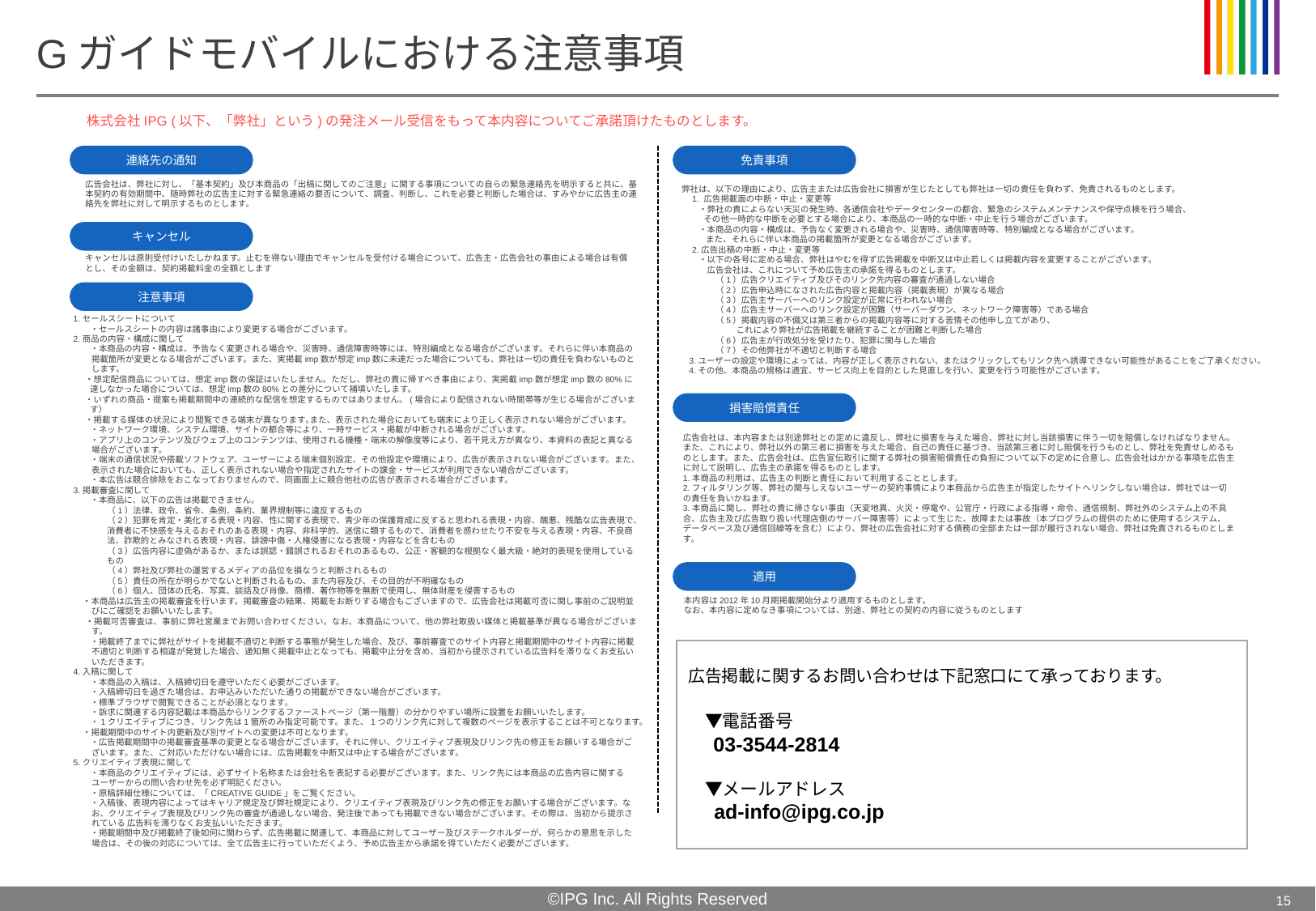

# Gガイドモバイルにおける注意事項
株式会社IPG (以下、「弊社」という)の発注メール受信をもって本内容についてご承諾頂けたものとします。
連絡先の通知
免責事項
広告会社は、弊社に対し、「基本契約」及び本商品の「出稿に関してのご注意」に関する事項についての自らの緊急連絡先を明示すると共に、基本契約の有効期間中、随時弊社の広告主に対する緊急連絡の要否について、調査、判断し、これを必要と判断した場合は、すみやかに広告主の連絡先を弊社に対して明示するものとします。
弊社は、以下の理由により、広告主または広告会社に損害が生じたとしても弊社は一切の責任を負わず、免責されるものとします。
　1. 広告掲載面の中断・中止・変更等
　　・弊社の責によらない天災の発生時、各通信会社やデータセンターの都合、緊急のシステムメンテナンスや保守点検を行う場合、
           その他一時的な中断を必要とする場合により、本商品の一時的な中断・中止を行う場合がございます。
　　・本商品の内容・構成は、予告なく変更される場合や、災害時、通信障害時等、特別編成となる場合がございます。
　　    また、それらに伴い本商品の掲載箇所が変更となる場合がございます。
　2.広告出稿の中断・中止・変更等
　　・以下の各号に定める場合、弊社はやむを得ず広告掲載を中断又は中止若しくは掲載内容を変更することがございます。
　　　広告会社は、これについて予め広告主の承諾を得るものとします。
　　　　（1）広告クリエイティブ及びそのリンク先内容の審査が通過しない場合
　　　　（2）広告申込時になされた広告内容と掲載内容（掲載表現）が異なる場合
　　　　（3）広告主サーバーへのリンク設定が正常に行われない場合
　　　　（4）広告主サーバーへのリンク設定が困難（サーバーダウン、ネットワーク障害等）である場合
　　　　（5）掲載内容の不備又は第三者からの掲載内容等に対する苦情その他申し立てがあり、
　　　　　　  これにより弊社が広告掲載を継続することが困難と判断した場合
　　　　（6）広告主が行政処分を受けたり、犯罪に関与した場合
　　　　（7）その他弊社が不適切と判断する場合
   3.ユーザーの設定や環境によっては、内容が正しく表示されない、またはクリックしてもリンク先へ誘導できない可能性があることをご了承ください。
   4.その他、本商品の規格は適宜、サービス向上を目的とした見直しを行い、変更を行う可能性がございます。
キャンセル
キャンセルは原則受付けいたしかねます。止むを得ない理由でキャンセルを受付ける場合について、広告主・広告会社の事由による場合は有償とし、その金額は、契約掲載料金の全額とします
注意事項
1.セールスシートについて
　　・セールスシートの内容は諸事由により変更する場合がございます。
2.商品の内容・構成に関して
　　・本商品の内容・構成は、予告なく変更される場合や、災害時、通信障害時等には、特別編成となる場合がございます。それらに伴い本商品の掲載箇所が変更となる場合がございます。また、実掲載imp数が想定imp数に未達だった場合についても、弊社は一切の責任を負わないものとします。
・想定配信商品については、想定imp数の保証はいたしません。ただし、弊社の責に帰すべき事由により、実掲載imp数が想定imp数の80%に達しなかった場合については、想定imp数の80%との差分について補填いたします。
・いずれの商品・提案も掲載期間中の連続的な配信を想定するものではありません。(場合により配信されない時間帯等が生じる場合がございます）
・掲載する媒体の状況により閲覧できる端末が異なります｡また、表示された場合においても端末により正しく表示されない場合がございます。
　　・ネットワーク環境、システム環境、サイトの都合等により、一時サービス・掲載が中断される場合がございます。
　　・アプリ上のコンテンツ及びウェブ上のコンテンツは、使用される機種・端末の解像度等により、若干見え方が異なり、本資料の表記と異なる場合がございます。
　　・端末の通信状況や搭載ソフトウェア、ユーザーによる端末個別設定、その他設定や環境により、広告が表示されない場合がございます。また、表示された場合においても、正しく表示されない場合や指定されたサイトの課金・サービスが利用できない場合がございます。
　　・本広告は競合排除をおこなっておりませんので、同画面上に競合他社の広告が表示される場合がございます。
3.掲載審査に関して
　　・本商品に、以下の広告は掲載できません。
　　　　（1）法律、政令、省令、条例、条約、業界規制等に違反するもの
　　　　（2）犯罪を肯定・美化する表現・内容、性に関する表現で、青少年の保護育成に反すると思われる表現・内容、醜悪、残酷な広告表現で、消費者に不快感を与えるおそれのある表現・内容、非科学的、迷信に類するもので、消費者を惑わせたり不安を与える表現・内容、不良商法、詐欺的とみなされる表現・内容、誹謗中傷・人権侵害になる表現・内容などを含むもの
　　　　（3）広告内容に虚偽があるか、または誤認・錯誤されるおそれのあるもの、公正・客観的な根拠なく最大級・絶対的表現を使用しているもの
　　　　（4）弊社及び弊社の運営するメディアの品位を損なうと判断されるもの
　　　　（5）責任の所在が明らかでないと判断されるもの、また内容及び、その目的が不明確なもの
　　　　（6）個人、団体の氏名、写真、談話及び肖像、商標、著作物等を無断で使用し、無体財産を侵害するもの
    ・本商品は広告主の掲載審査を行います。掲載審査の結果、掲載をお断りする場合もございますので、広告会社は掲載可否に関し事前のご説明並びにご確認をお願いいたします。
　  ・掲載可否審査は、事前に弊社営業までお問い合わせください。なお、本商品について、他の弊社取扱い媒体と掲載基準が異なる場合がございます。
　　・掲載終了までに弊社がサイトを掲載不適切と判断する事態が発生した場合、及び、事前審査でのサイト内容と掲載期間中のサイト内容に掲載不適切と判断する相違が発覚した場合、通知無く掲載中止となっても、掲載中止分を含め、当初から提示されている広告料を滞りなくお支払いいただきます。
4.入稿に関して
　　・本商品の入稿は、入稿締切日を遵守いただく必要がございます。
　　・入稿締切日を過ぎた場合は、お申込みいただいた通りの掲載ができない場合がございます。
　　・標準ブラウザで閲覧できることが必須となります。
　　・訴求に関連する内容記載は本商品からリンクするファーストページ（第一階層）の分かりやすい場所に設置をお願いいたします。
　　・1クリエイティブにつき、リンク先は1箇所のみ指定可能です。また、1つのリンク先に対して複数のページを表示することは不可となります。
    ・掲載期間中のサイト内更新及び別サイトへの変更は不可となります。
　　・広告掲載期間中の掲載審査基準の変更となる場合がございます。それに伴い、クリエイティブ表現及びリンク先の修正をお願いする場合がございます。また、ご対応いただけない場合には、広告掲載を中断又は中止する場合がございます。
5.クリエイティブ表現に関して
　　・本商品のクリエイティブには、必ずサイト名称または会社名を表記する必要がございます。また、リンク先には本商品の広告内容に関するユーザーからの問い合わせ先を必ず明記ください。
　　・原稿詳細仕様については、「CREATIVE GUIDE」をご覧ください。
　　・入稿後、表現内容によってはキャリア規定及び弊社規定により、クリエイティブ表現及びリンク先の修正をお願いする場合がございます。なお、クリエイティブ表現及びリンク先の審査が通過しない場合、発注後であっても掲載できない場合がございます。その際は、当初から提示されている 広告料を滞りなくお支払いいただきます。
　　・掲載期間中及び掲載終了後如何に関わらず、広告掲載に関連して、本商品に対してユーザー及びステークホルダーが、何らかの意思を示した場合は、その後の対応については、全て広告主に行っていただくよう、予め広告主から承諾を得ていただく必要がございます。
損害賠償責任
広告会社は、本内容または別途弊社との定めに違反し、弊社に損害を与えた場合、弊社に対し当該損害に伴う一切を賠償しなければなりません。また、これにより、弊社以外の第三者に損害を与えた場合、自己の責任に基づき、当該第三者に対し賠償を行うものとし、弊社を免責せしめるものとします。また、広告会社は、広告宣伝取引に関する弊社の損害賠償責任の負担について以下の定めに合意し、広告会社はかかる事項を広告主に対して説明し、広告主の承諾を得るものとします。
1.本商品の利用は、広告主の判断と責任において利用することとします。
2.フィルタリング等、弊社の関与しえないユーザーの契約事情により本商品から広告主が指定したサイトへリンクしない場合は、弊社では一切の責任を負いかねます。
3.本商品に関し、弊社の責に帰さない事由（天変地異、火災・停電や、公官庁・行政による指導・命令、通信規制、弊社外のシステム上の不具合、広告主及び広告取り扱い代理店側のサーバー障害等）によって生じた、故障または事故（本プログラムの提供のために使用するシステム、データベース及び通信回線等を含む）により、弊社の広告会社に対する債務の全部または一部が履行されない場合、弊社は免責されるものとします。
適用
本内容は2012年10月期掲載開始分より適用するものとします。
なお、本内容に定めなき事項については、別途、弊社との契約の内容に従うものとします
広告掲載に関するお問い合わせは下記窓口にて承っております。

　▼電話番号
　03-3544-2814

　▼メールアドレス
　 ad-info@ipg.co.jp
15
©IPG Inc. All Rights Reserved